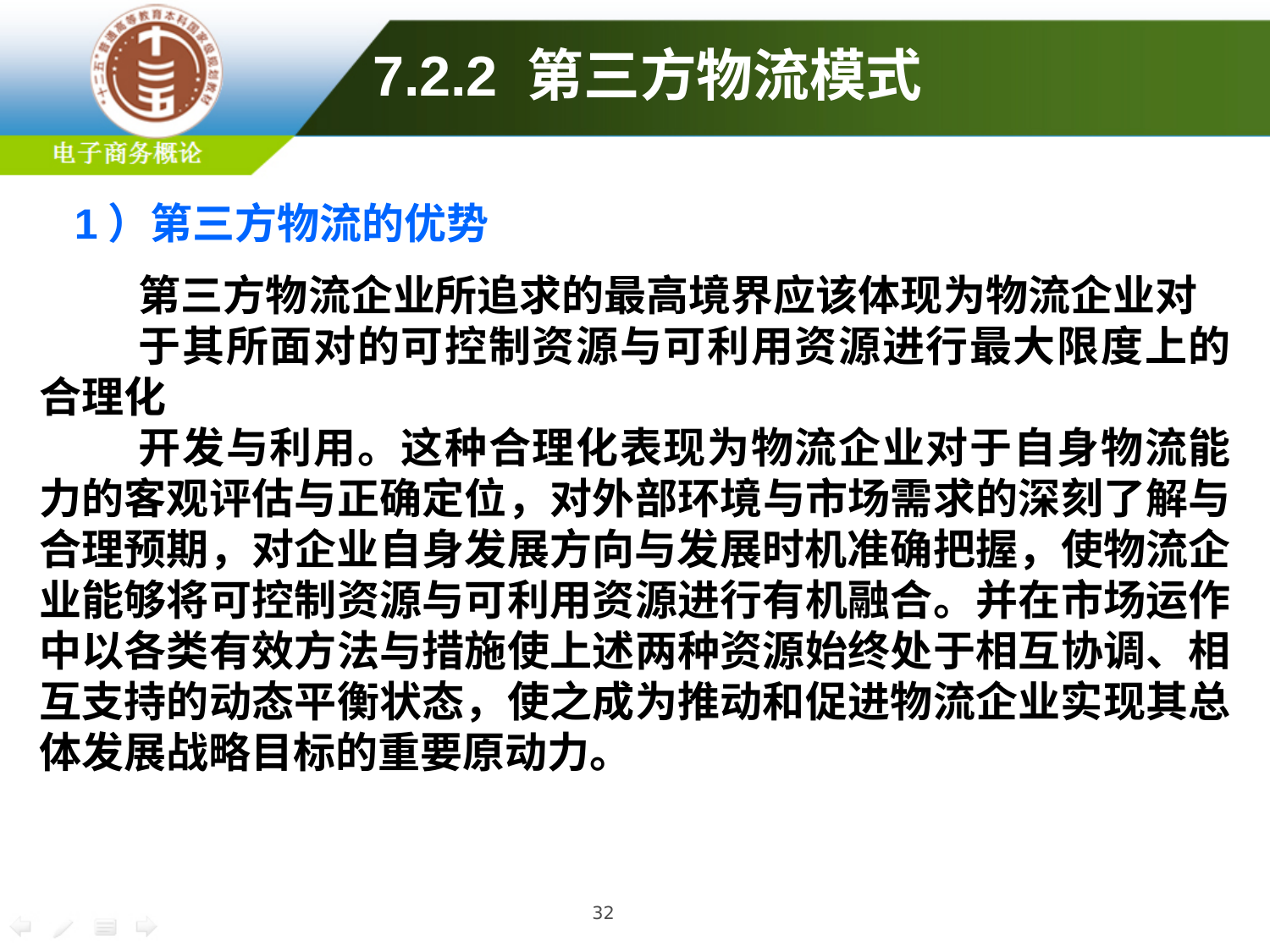

7.2.2 第三方物流模式
   1）第三方物流的优势
第三方物流企业所追求的最高境界应该体现为物流企业对
于其所面对的可控制资源与可利用资源进行最大限度上的合理化
开发与利用。这种合理化表现为物流企业对于自身物流能力的客观评估与正确定位，对外部环境与市场需求的深刻了解与合理预期，对企业自身发展方向与发展时机准确把握，使物流企业能够将可控制资源与可利用资源进行有机融合。并在市场运作中以各类有效方法与措施使上述两种资源始终处于相互协调、相互支持的动态平衡状态，使之成为推动和促进物流企业实现其总体发展战略目标的重要原动力。
32